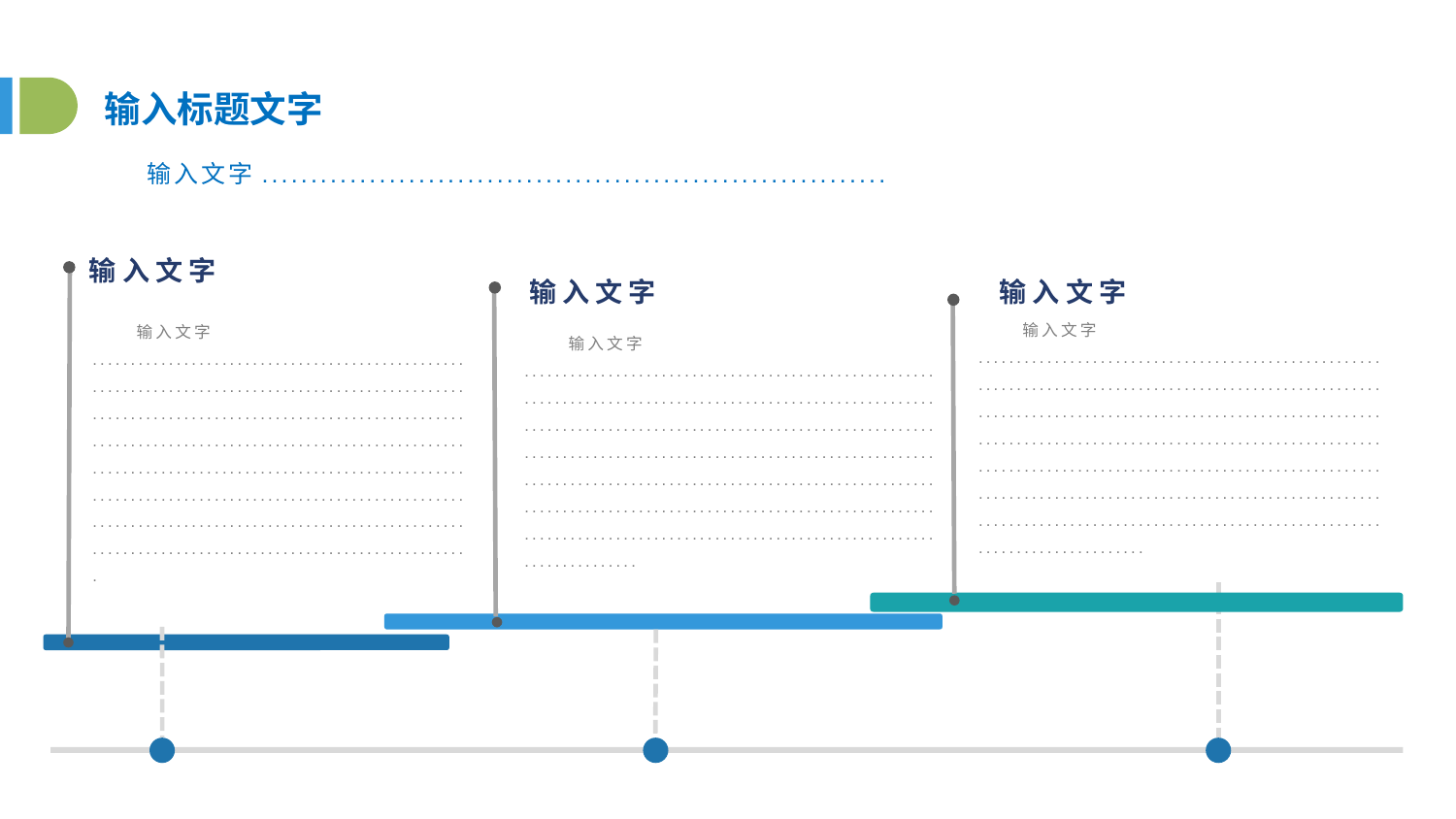

输入标题文字
     输入文字................................................................
输入文字
输入文字
输入文字

      输入文字
.........................................................................................................................................................................................................................................................................................................................................................................................................
      输入文字
.........................................................................................................................................................................................................................................................................................................................................................................................................
      输入文字
.........................................................................................................................................................................................................................................................................................................................................................................................................